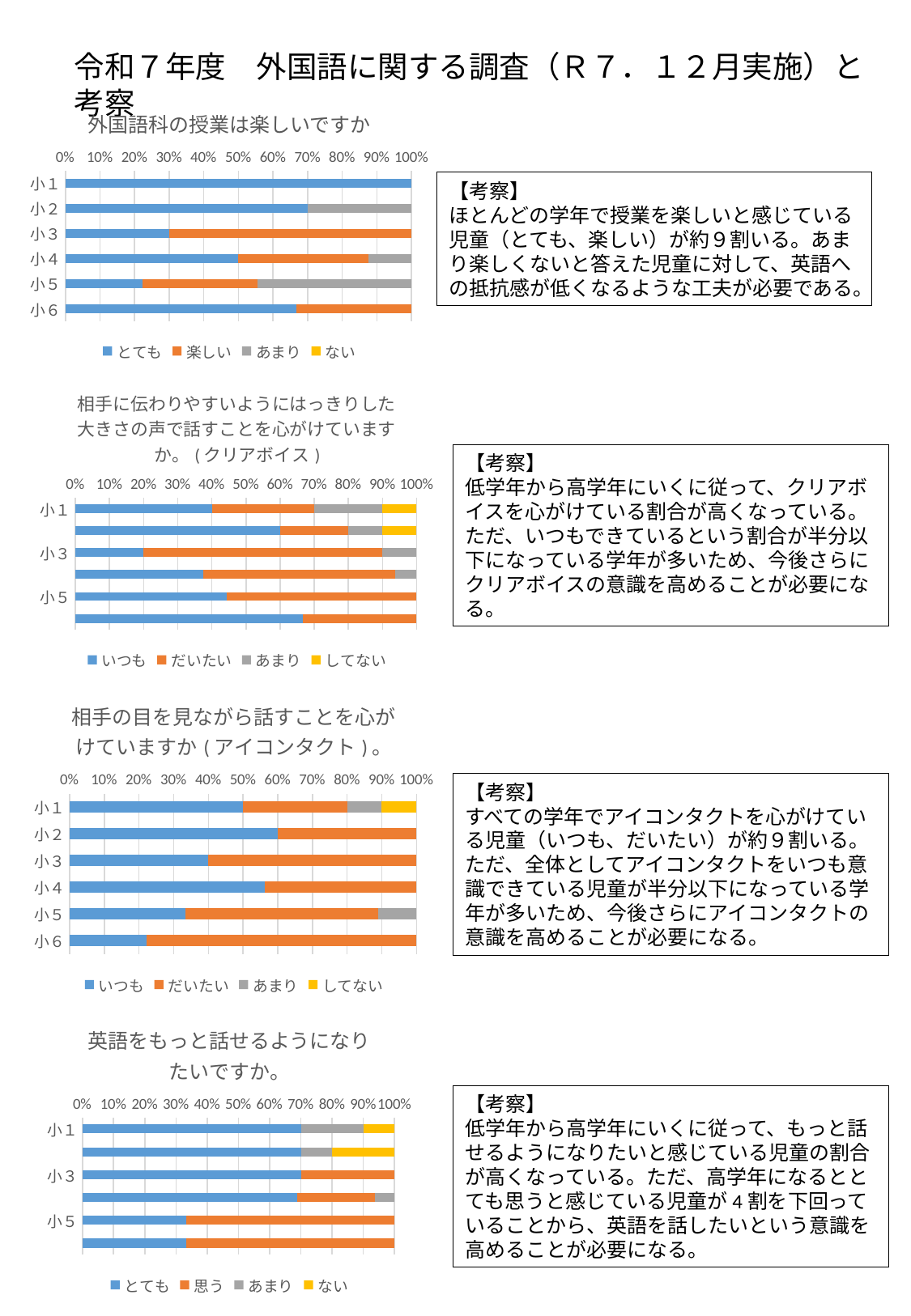

令和７年度　外国語に関する調査（Ｒ７．１２月実施）と考察

### Chart: 外国語科の授業は楽しいですか

| Category | とても | 楽しい | あまり | ない |
|---|---|---|---|---|
| 小１ | 10.0 | 0.0 | 0.0 | 0.0 |
| 小２ | 7.0 | 0.0 | 3.0 | 0.0 |
| 小３ | 3.0 | 7.0 | 0.0 | 0.0 |
| 小４ | 8.0 | 6.0 | 2.0 | 0.0 |
| 小５ | 2.0 | 3.0 | 4.0 | 0.0 |
| 小６ | 6.0 | 3.0 | 0.0 | 0.0 |
【考察】
ほとんどの学年で授業を楽しいと感じている児童（とても、楽しい）が約９割いる。あまり楽しくないと答えた児童に対して、英語への抵抗感が低くなるような工夫が必要である。

### Chart: 相手に伝わりやすいようにはっきりした大きさの声で話すことを心がけていますか。(クリアボイス)

| Category | いつも | だいたい | あまり | してない |
|---|---|---|---|---|
| 小１ | 4.0 | 3.0 | 2.0 | 1.0 |
| 小２ | 6.0 | 2.0 | 1.0 | 1.0 |
| 小３ | 2.0 | 7.0 | 1.0 | 0.0 |
| 小４ | 6.0 | 9.0 | 1.0 | 0.0 |
| 小５ | 4.0 | 5.0 | 0.0 | 0.0 |
| 小６ | 6.0 | 3.0 | 0.0 | 0.0 |
【考察】
低学年から高学年にいくに従って、クリアボイスを心がけている割合が高くなっている。ただ、いつもできているという割合が半分以下になっている学年が多いため、今後さらにクリアボイスの意識を高めることが必要になる。

### Chart: 相手の目を見ながら話すことを心がけていますか(アイコンタクト)。

| Category | いつも | だいたい | あまり | してない |
|---|---|---|---|---|
| 小１ | 5.0 | 3.0 | 1.0 | 1.0 |
| 小２ | 6.0 | 4.0 | 0.0 | 0.0 |
| 小３ | 4.0 | 6.0 | 0.0 | 0.0 |
| 小４ | 9.0 | 7.0 | 0.0 | 0.0 |
| 小５ | 3.0 | 5.0 | 1.0 | 0.0 |
| 小６ | 2.0 | 7.0 | 0.0 | 0.0 |
【考察】
すべての学年でアイコンタクトを心がけている児童（いつも、だいたい）が約９割いる。ただ、全体としてアイコンタクトをいつも意識できている児童が半分以下になっている学年が多いため、今後さらにアイコンタクトの意識を高めることが必要になる。

### Chart: 英語をもっと話せるようになりたいですか。

| Category | とても | 思う | あまり | ない |
|---|---|---|---|---|
| 小１ | 7.0 | 0.0 | 2.0 | 1.0 |
| 小２ | 7.0 | 0.0 | 1.0 | 2.0 |
| 小３ | 7.0 | 3.0 | 0.0 | 0.0 |
| 小４ | 11.0 | 4.0 | 1.0 | 0.0 |
| 小５ | 3.0 | 6.0 | 0.0 | 0.0 |
| 小６ | 3.0 | 6.0 | 0.0 | 0.0 |
【考察】
低学年から高学年にいくに従って、もっと話せるようになりたいと感じている児童の割合が高くなっている。ただ、高学年になるととても思うと感じている児童が4割を下回っていることから、英語を話したいという意識を高めることが必要になる。